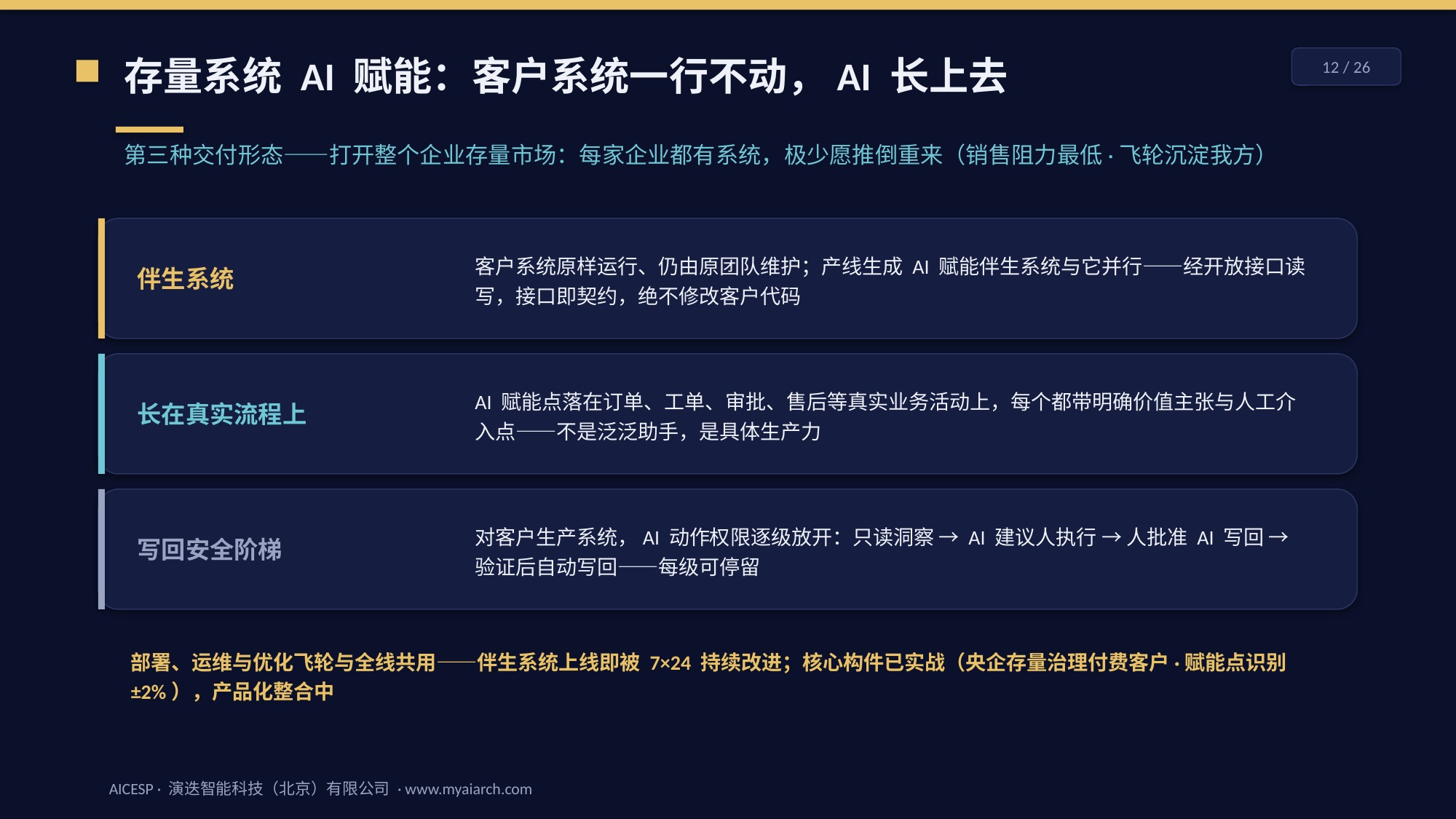

存量系统 AI 赋能：客户系统一行不动，AI 长上去

12 / 26

第三种交付形态——打开整个企业存量市场：每家企业都有系统，极少愿推倒重来（销售阻力最低·飞轮沉淀我方）

伴生系统
客户系统原样运行、仍由原团队维护；产线生成 AI 赋能伴生系统与它并行——经开放接口读写，接口即契约，绝不修改客户代码

长在真实流程上
AI 赋能点落在订单、工单、审批、售后等真实业务活动上，每个都带明确价值主张与人工介入点——不是泛泛助手，是具体生产力

写回安全阶梯
对客户生产系统，AI 动作权限逐级放开：只读洞察 → AI 建议人执行 → 人批准 AI 写回 → 验证后自动写回——每级可停留
部署、运维与优化飞轮与全线共用——伴生系统上线即被 7×24 持续改进；核心构件已实战（央企存量治理付费客户·赋能点识别 ±2%），产品化整合中
AICESP · 演迭智能科技（北京）有限公司 · www.myaiarch.com